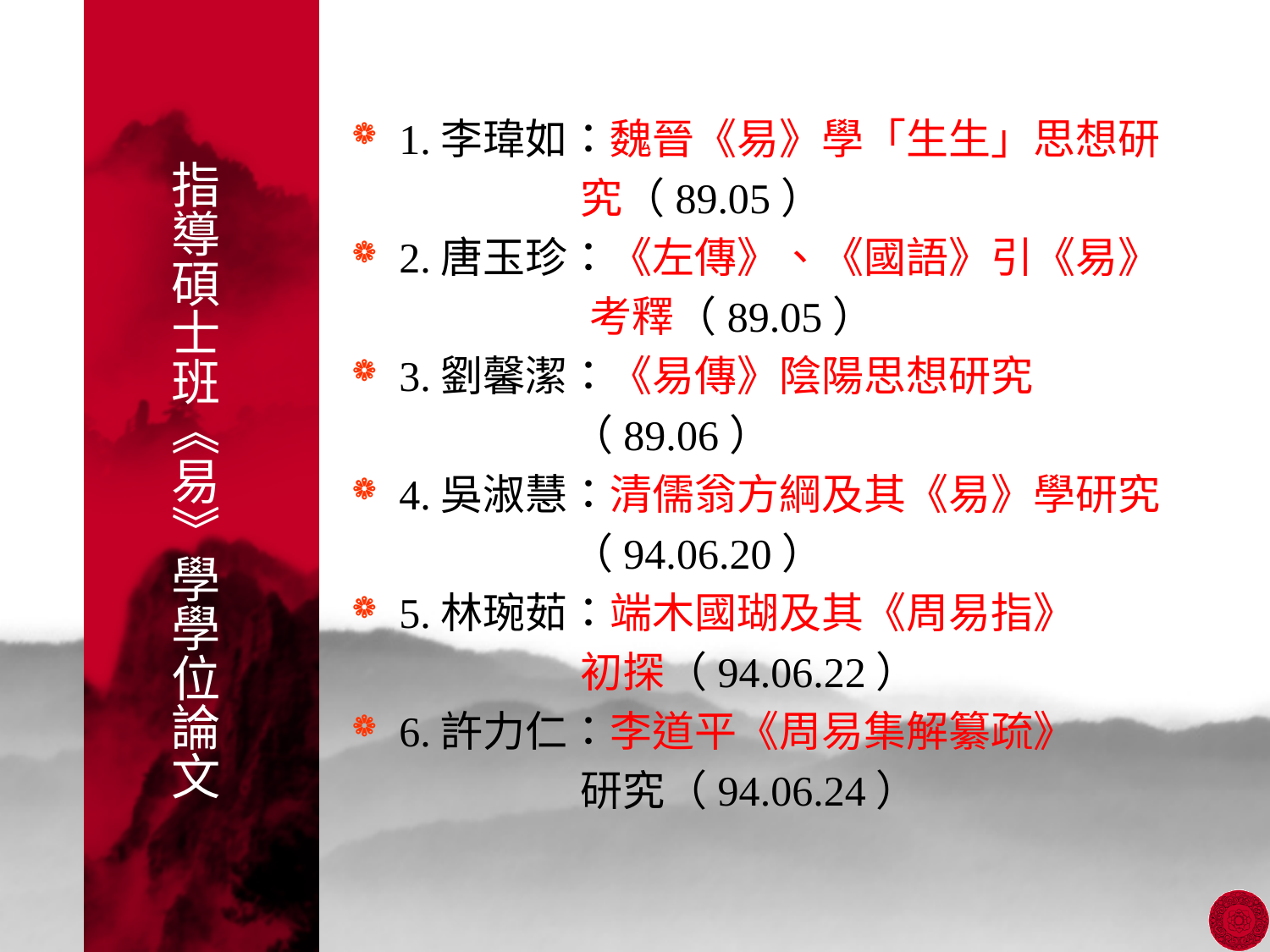

1.李瑋如：魏晉《易》學「生生」思想研
                       究（89.05）
2.唐玉珍：《左傳》、《國語》引《易》
                        考釋（89.05）
3.劉馨潔：《易傳》陰陽思想研究
                      （89.06）
4.吳淑慧：清儒翁方綱及其《易》學研究
                      （94.06.20）
5.林琬茹：端木國瑚及其《周易指》
                       初探（94.06.22）
6.許力仁：李道平《周易集解纂疏》
                       研究（94.06.24）

# 指導碩士班《易》學學位論文